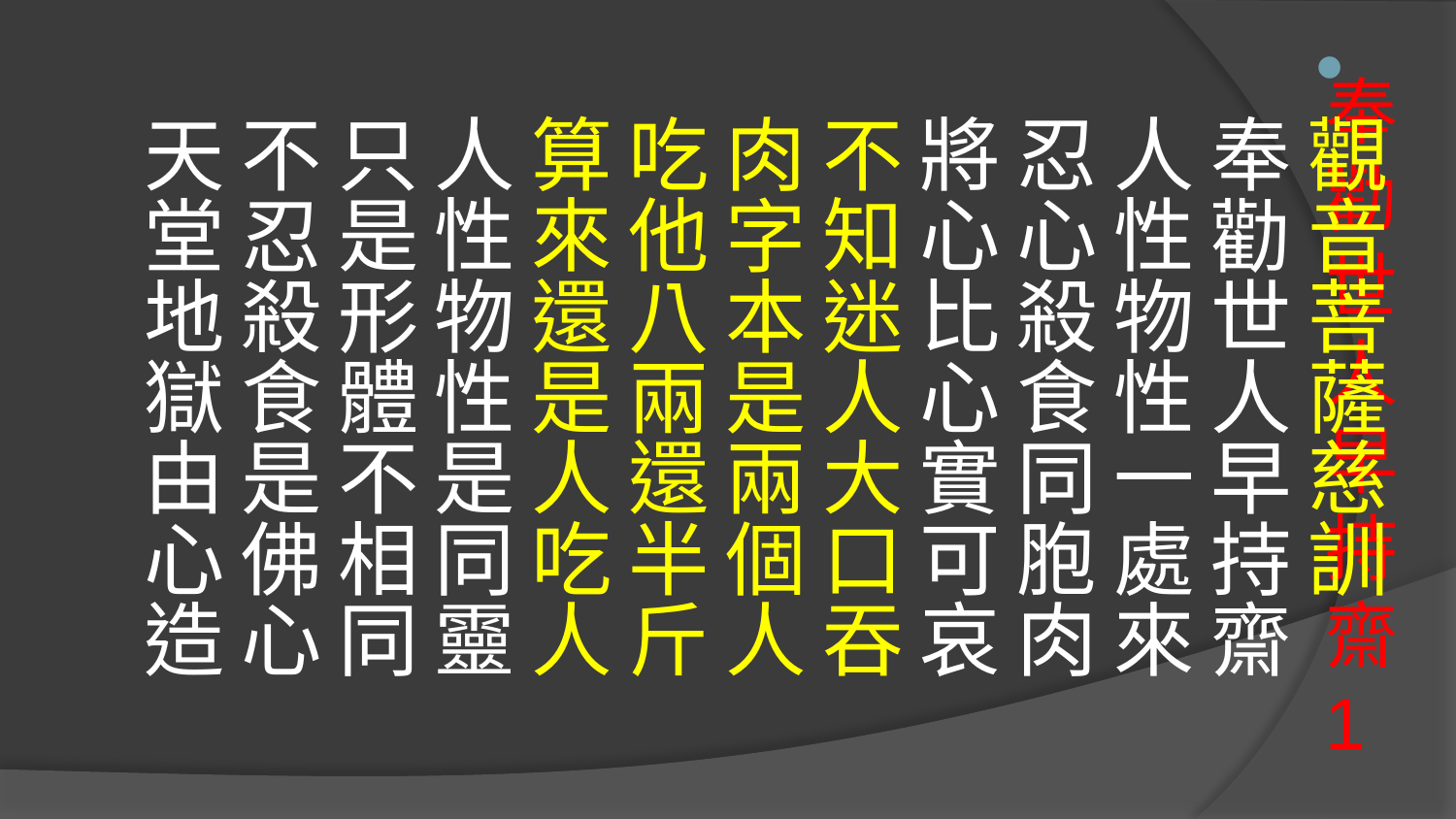

觀音菩薩慈訓
奉勸世人早持齋　人性物性一處來　忍心殺食同胞肉　將心比心實可哀
不知迷人大口吞　肉字本是兩個人　吃他八兩還半斤　 算來還是人吃人
人性物性是同靈　只是形體不相同　不忍殺食是佛心　天堂地獄由心造
# 奉勸世人早持齋1